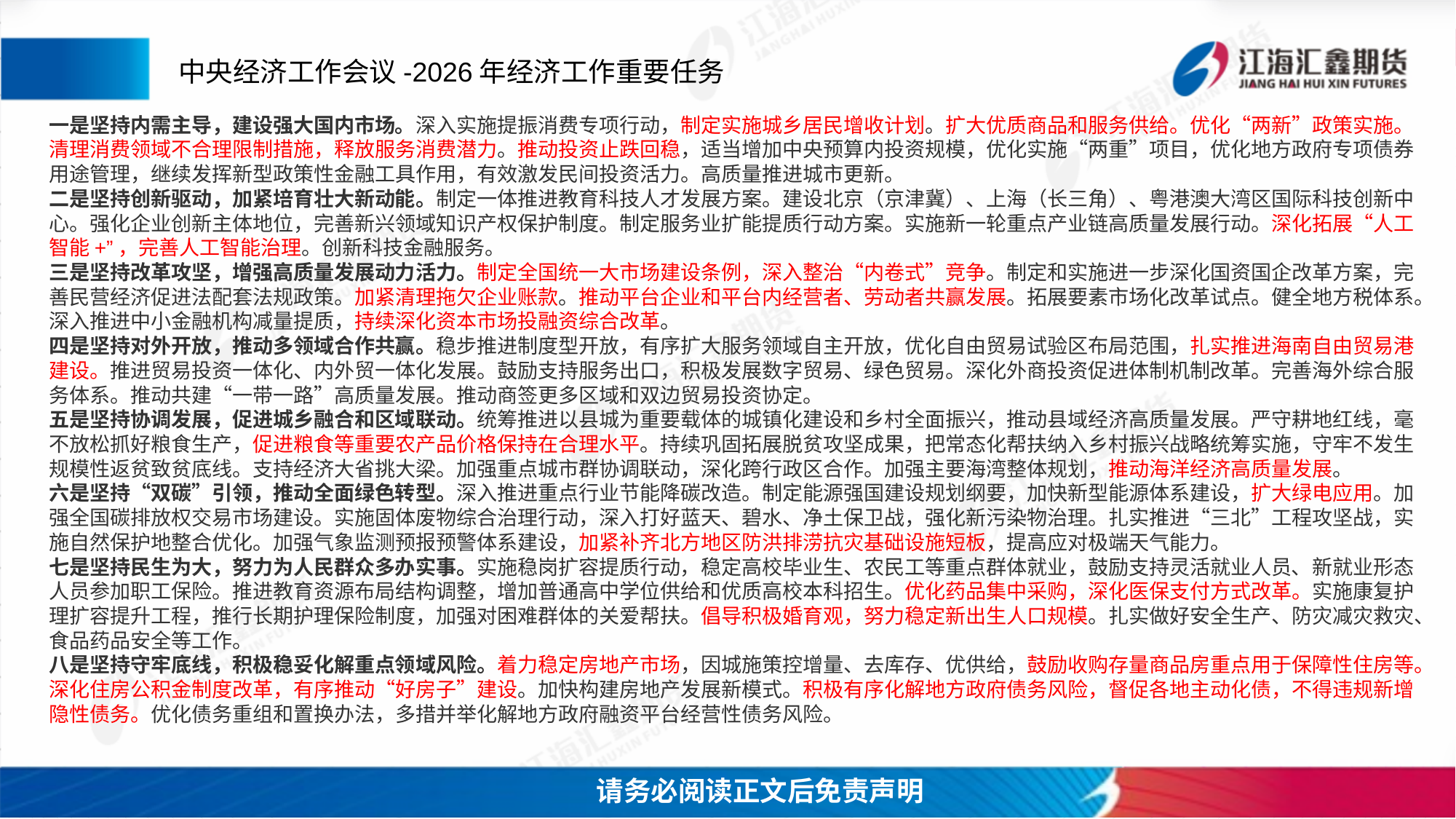

中央经济工作会议-2026年经济工作重要任务
一是坚持内需主导，建设强大国内市场。深入实施提振消费专项行动，制定实施城乡居民增收计划。扩大优质商品和服务供给。优化“两新”政策实施。清理消费领域不合理限制措施，释放服务消费潜力。推动投资止跌回稳，适当增加中央预算内投资规模，优化实施“两重”项目，优化地方政府专项债券用途管理，继续发挥新型政策性金融工具作用，有效激发民间投资活力。高质量推进城市更新。
二是坚持创新驱动，加紧培育壮大新动能。制定一体推进教育科技人才发展方案。建设北京（京津冀）、上海（长三角）、粤港澳大湾区国际科技创新中心。强化企业创新主体地位，完善新兴领域知识产权保护制度。制定服务业扩能提质行动方案。实施新一轮重点产业链高质量发展行动。深化拓展“人工智能+”，完善人工智能治理。创新科技金融服务。
三是坚持改革攻坚，增强高质量发展动力活力。制定全国统一大市场建设条例，深入整治“内卷式”竞争。制定和实施进一步深化国资国企改革方案，完善民营经济促进法配套法规政策。加紧清理拖欠企业账款。推动平台企业和平台内经营者、劳动者共赢发展。拓展要素市场化改革试点。健全地方税体系。深入推进中小金融机构减量提质，持续深化资本市场投融资综合改革。
四是坚持对外开放，推动多领域合作共赢。稳步推进制度型开放，有序扩大服务领域自主开放，优化自由贸易试验区布局范围，扎实推进海南自由贸易港建设。推进贸易投资一体化、内外贸一体化发展。鼓励支持服务出口，积极发展数字贸易、绿色贸易。深化外商投资促进体制机制改革。完善海外综合服务体系。推动共建“一带一路”高质量发展。推动商签更多区域和双边贸易投资协定。
五是坚持协调发展，促进城乡融合和区域联动。统筹推进以县城为重要载体的城镇化建设和乡村全面振兴，推动县域经济高质量发展。严守耕地红线，毫不放松抓好粮食生产，促进粮食等重要农产品价格保持在合理水平。持续巩固拓展脱贫攻坚成果，把常态化帮扶纳入乡村振兴战略统筹实施，守牢不发生规模性返贫致贫底线。支持经济大省挑大梁。加强重点城市群协调联动，深化跨行政区合作。加强主要海湾整体规划，推动海洋经济高质量发展。
六是坚持“双碳”引领，推动全面绿色转型。深入推进重点行业节能降碳改造。制定能源强国建设规划纲要，加快新型能源体系建设，扩大绿电应用。加强全国碳排放权交易市场建设。实施固体废物综合治理行动，深入打好蓝天、碧水、净土保卫战，强化新污染物治理。扎实推进“三北”工程攻坚战，实施自然保护地整合优化。加强气象监测预报预警体系建设，加紧补齐北方地区防洪排涝抗灾基础设施短板，提高应对极端天气能力。
七是坚持民生为大，努力为人民群众多办实事。实施稳岗扩容提质行动，稳定高校毕业生、农民工等重点群体就业，鼓励支持灵活就业人员、新就业形态人员参加职工保险。推进教育资源布局结构调整，增加普通高中学位供给和优质高校本科招生。优化药品集中采购，深化医保支付方式改革。实施康复护理扩容提升工程，推行长期护理保险制度，加强对困难群体的关爱帮扶。倡导积极婚育观，努力稳定新出生人口规模。扎实做好安全生产、防灾减灾救灾、食品药品安全等工作。
八是坚持守牢底线，积极稳妥化解重点领域风险。着力稳定房地产市场，因城施策控增量、去库存、优供给，鼓励收购存量商品房重点用于保障性住房等。深化住房公积金制度改革，有序推动“好房子”建设。加快构建房地产发展新模式。积极有序化解地方政府债务风险，督促各地主动化债，不得违规新增隐性债务。优化债务重组和置换办法，多措并举化解地方政府融资平台经营性债务风险。
请务必阅读正文后免责声明